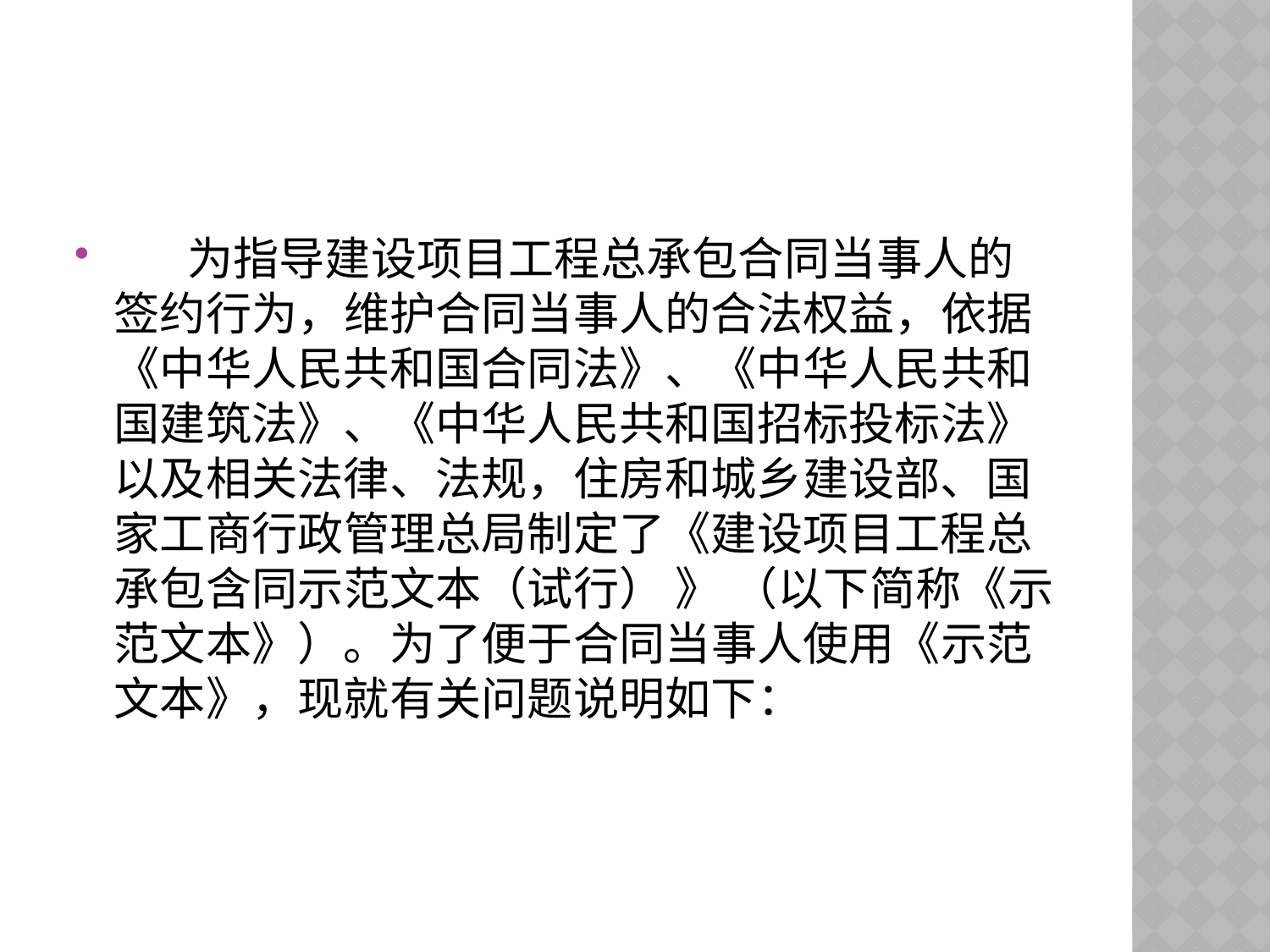

#
      为指导建设项目工程总承包合同当事人的签约行为，维护合同当事人的合法权益，依据《中华人民共和国合同法》、《中华人民共和国建筑法》、《中华人民共和国招标投标法》以及相关法律、法规，住房和城乡建设部、国家工商行政管理总局制定了《建设项目工程总承包含同示范文本（试行） 》 （以下简称《示范文本》）。为了便于合同当事人使用《示范文本》，现就有关问题说明如下：